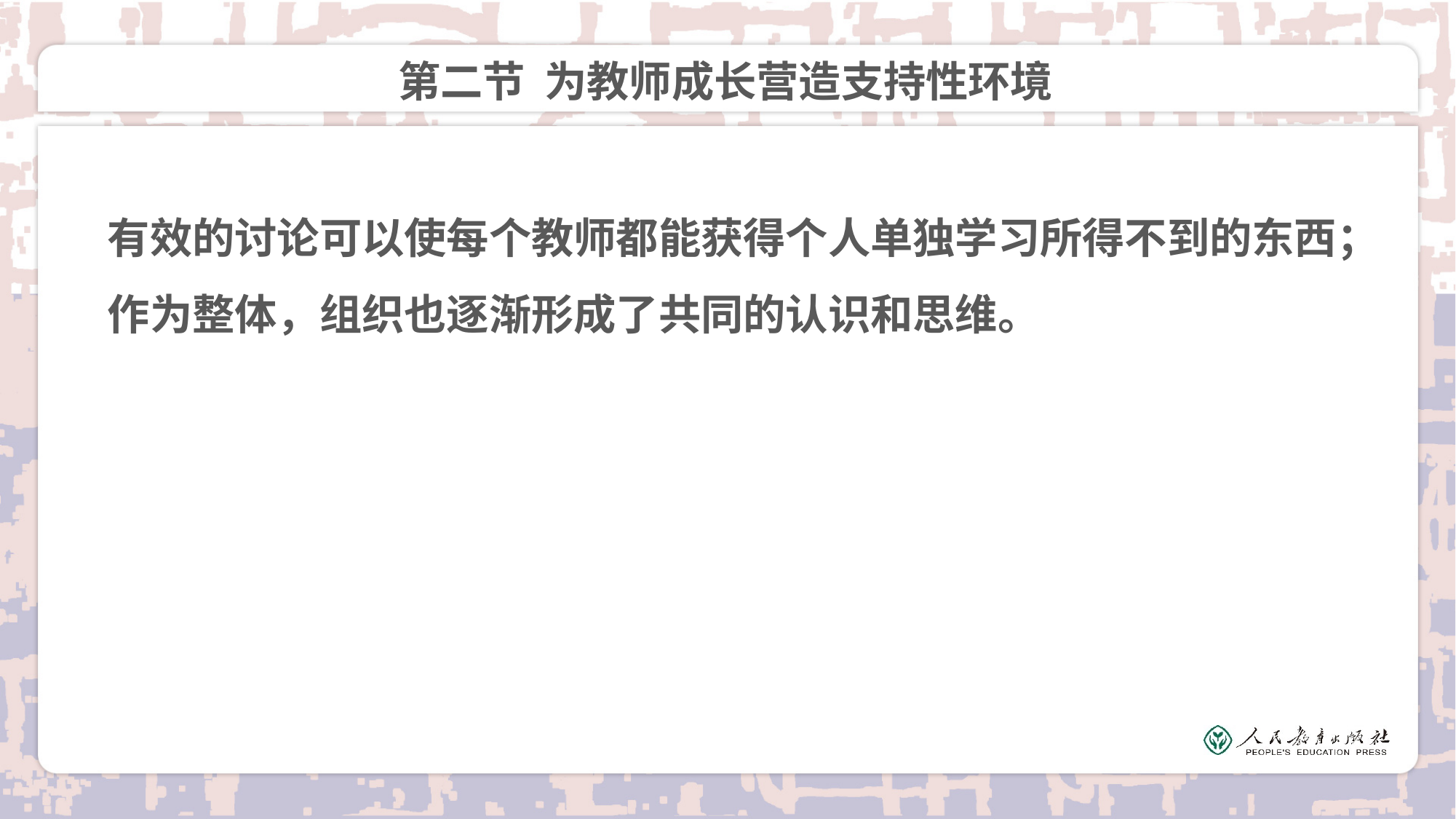

# 第二节  为教师成长营造支持性环境
有效的讨论可以使每个教师都能获得个人单独学习所得不到的东西；作为整体，组织也逐渐形成了共同的认识和思维。